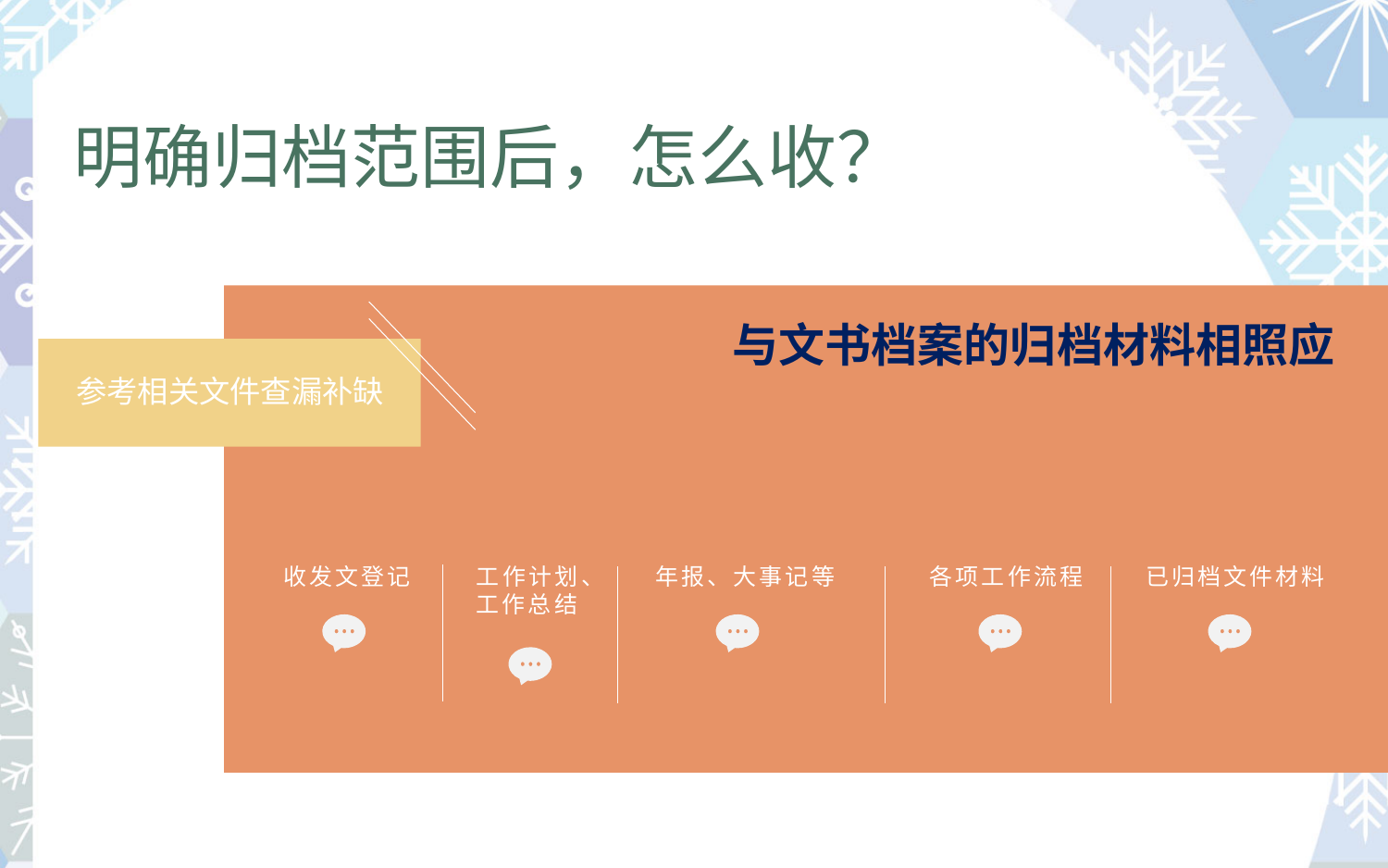

明确归档范围后，怎么收？

参考相关文件查漏补缺

年报、大事记等
各项工作流程
已归档文件材料
与文书档案的归档材料相照应
收发文登记
工作计划、工作总结